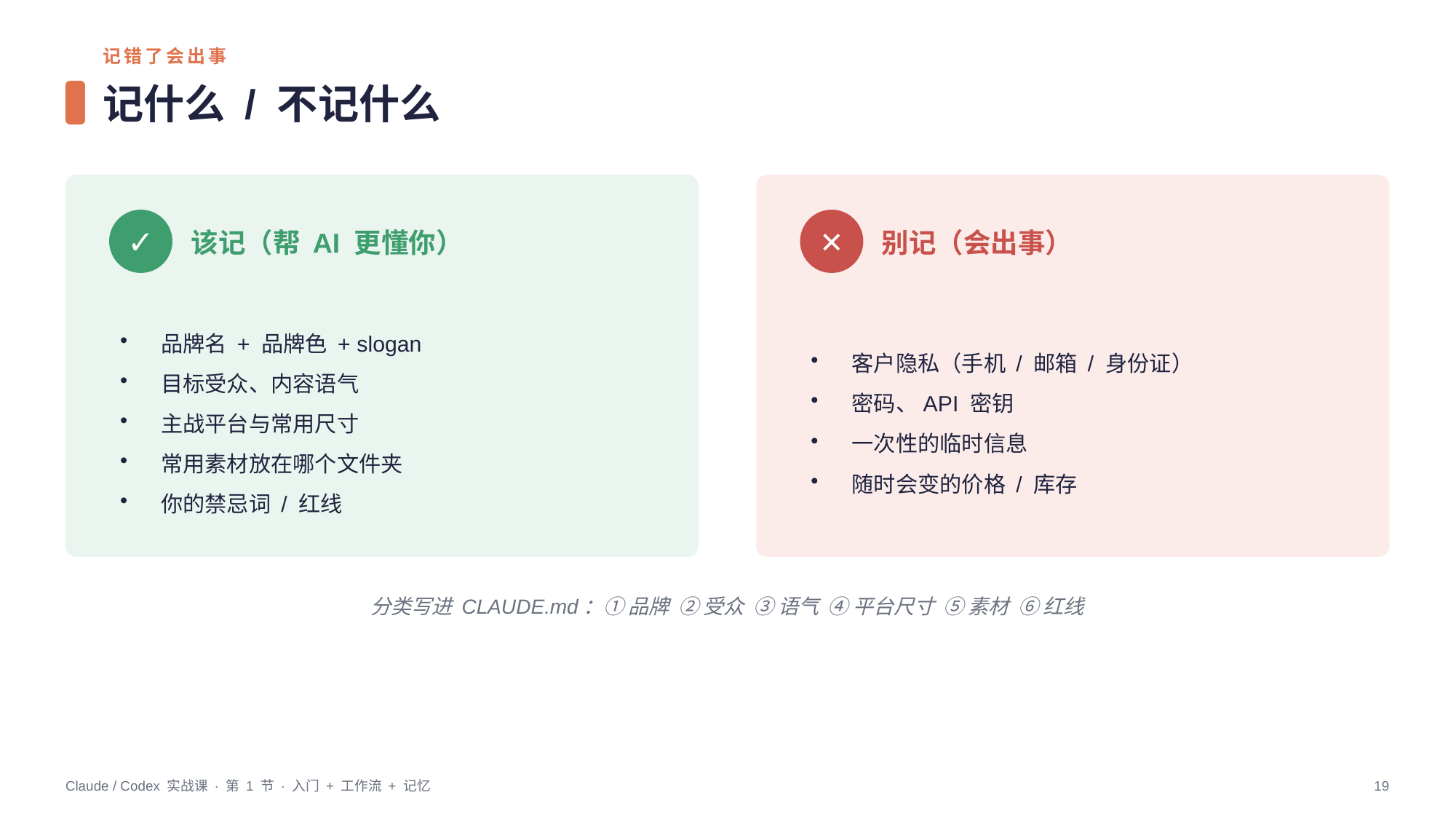

记错了会出事
记什么 / 不记什么

✓

✕
该记（帮 AI 更懂你）
别记（会出事）
品牌名 + 品牌色 + slogan
目标受众、内容语气
主战平台与常用尺寸
常用素材放在哪个文件夹
你的禁忌词 / 红线
客户隐私（手机 / 邮箱 / 身份证）
密码、API 密钥
一次性的临时信息
随时会变的价格 / 库存
分类写进 CLAUDE.md：① 品牌  ② 受众  ③ 语气  ④ 平台尺寸  ⑤ 素材  ⑥ 红线
Claude / Codex 实战课 · 第 1 节 · 入门 + 工作流 + 记忆
19